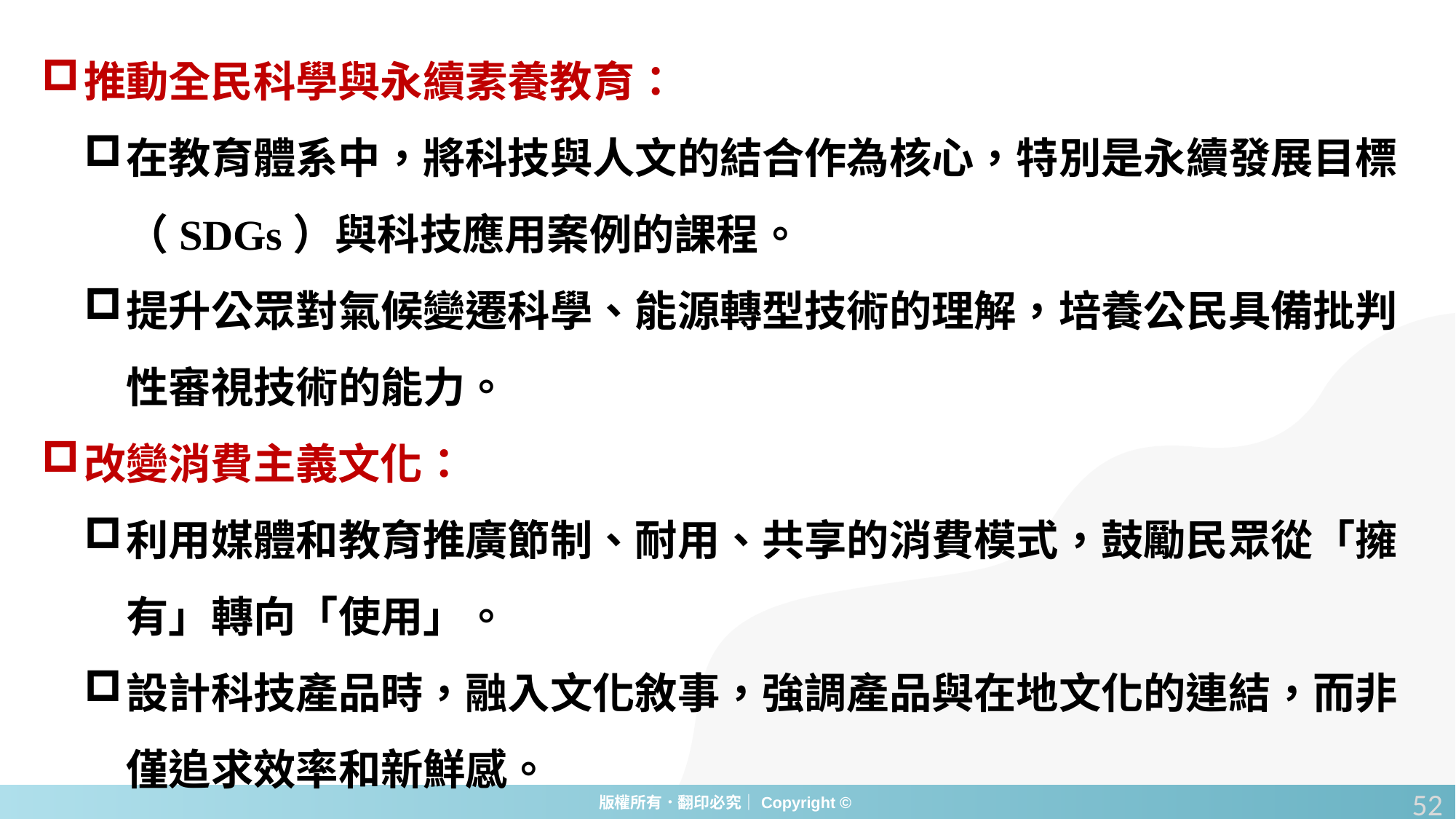

推動全民科學與永續素養教育：
在教育體系中，將科技與人文的結合作為核心，特別是永續發展目標（SDGs）與科技應用案例的課程。
提升公眾對氣候變遷科學、能源轉型技術的理解，培養公民具備批判性審視技術的能力。
改變消費主義文化：
利用媒體和教育推廣節制、耐用、共享的消費模式，鼓勵民眾從「擁有」轉向「使用」。
設計科技產品時，融入文化敘事，強調產品與在地文化的連結，而非僅追求效率和新鮮感。
52